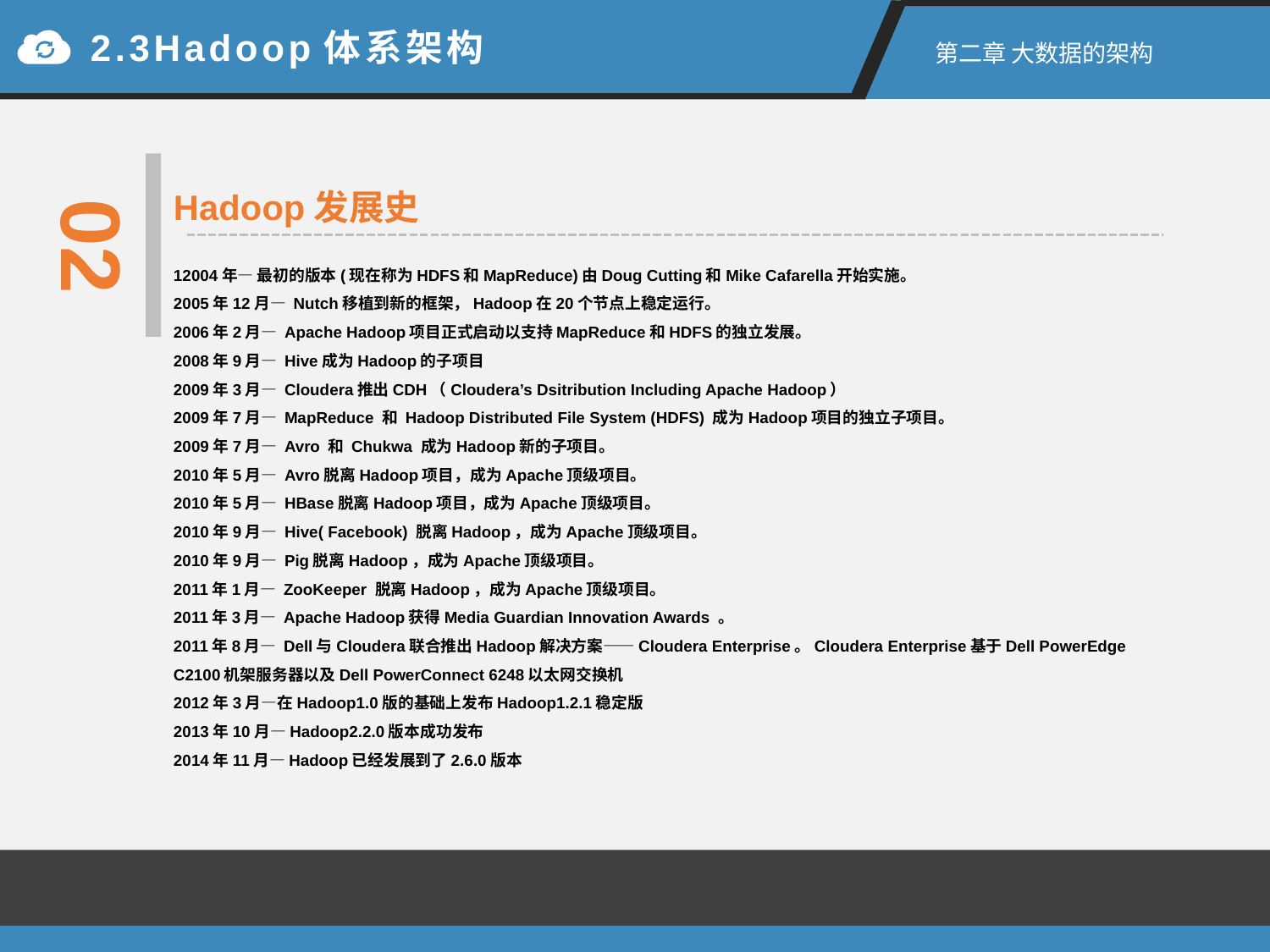

2.3Hadoop体系架构

第二章 大数据的架构

02
Hadoop发展史
12004年— 最初的版本(现在称为HDFS和MapReduce)由Doug Cutting和Mike Cafarella开始实施。
2005年12月— Nutch移植到新的框架，Hadoop在20个节点上稳定运行。
2006年2月— Apache Hadoop项目正式启动以支持MapReduce和HDFS的独立发展。
2008年9月— Hive成为Hadoop的子项目
2009年3月— Cloudera推出CDH（Cloudera’s Dsitribution Including Apache Hadoop）
2009年7月— MapReduce 和 Hadoop Distributed File System (HDFS) 成为Hadoop项目的独立子项目。
2009年7月— Avro 和 Chukwa 成为Hadoop新的子项目。
2010年5月— Avro脱离Hadoop项目，成为Apache顶级项目。
2010年5月— HBase脱离Hadoop项目，成为Apache顶级项目。
2010年9月— Hive( Facebook) 脱离Hadoop，成为Apache顶级项目。
2010年9月— Pig脱离Hadoop，成为Apache顶级项目。
2011年1月— ZooKeeper 脱离Hadoop，成为Apache顶级项目。
2011年3月— Apache Hadoop获得Media Guardian Innovation Awards 。
2011年8月— Dell与Cloudera联合推出Hadoop解决方案——Cloudera Enterprise。Cloudera Enterprise基于Dell PowerEdge C2100机架服务器以及Dell PowerConnect 6248以太网交换机
2012年3月—在Hadoop1.0版的基础上发布Hadoop1.2.1稳定版
2013年10月—Hadoop2.2.0版本成功发布
2014年11月—Hadoop已经发展到了2.6.0版本